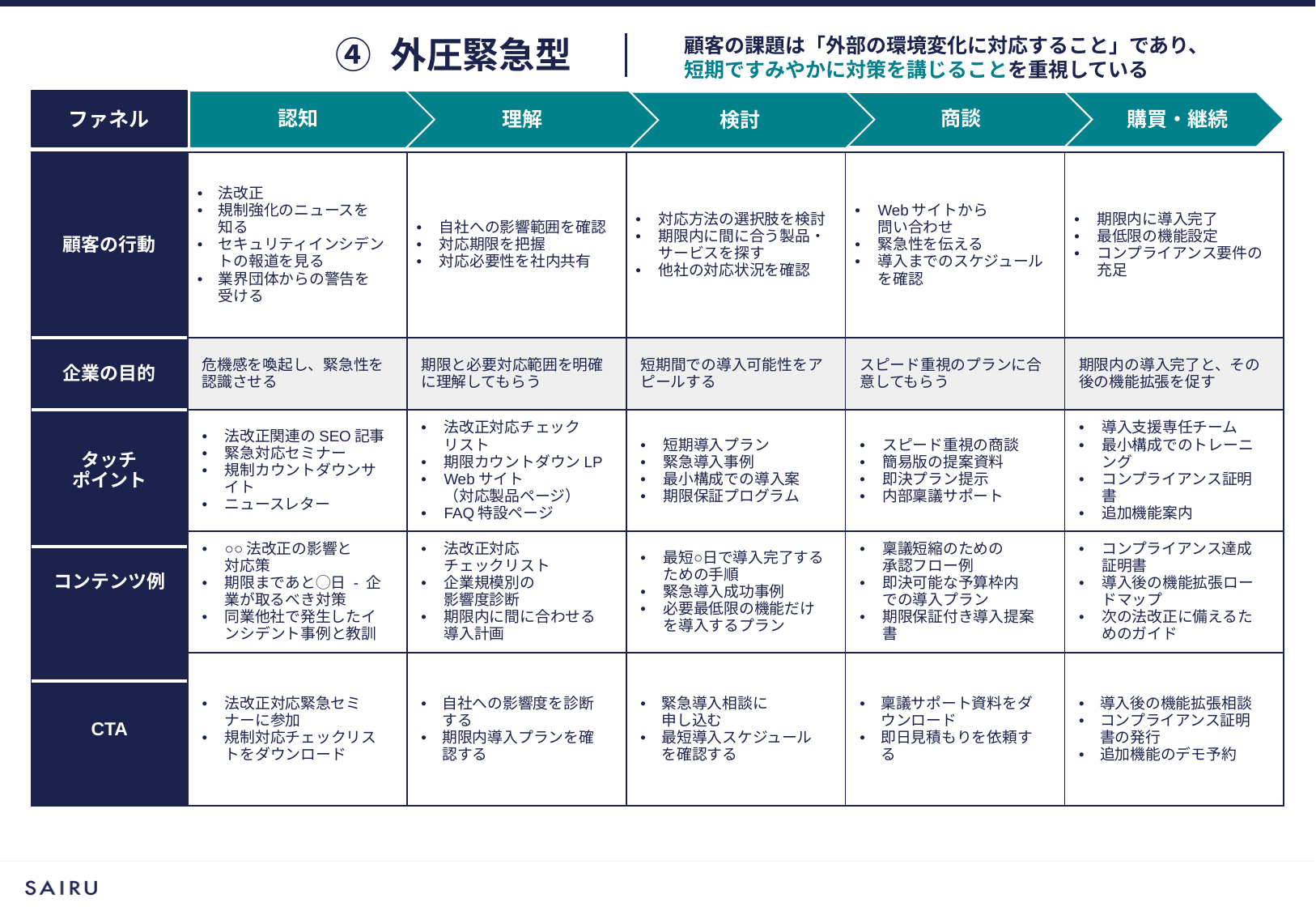

認知
顧客の課題は「外部の環境変化に対応すること」であり、
短期ですみやかに対策を講じることを重視している
④ 外圧緊急型
検討
認知

ファネル
商談
理解

購買・継続
| 顧客の行動 | 法改正 規制強化のニュースを 知る セキュリティインシデントの報道を見る 業界団体からの警告を 受ける | 自社への影響範囲を確認 対応期限を把握 対応必要性を社内共有 | 対応方法の選択肢を検討 期限内に間に合う製品・サービスを探す 他社の対応状況を確認 | Webサイトから 問い合わせ 緊急性を伝える 導入までのスケジュールを確認 | 期限内に導入完了 最低限の機能設定 コンプライアンス要件の充足 |
| --- | --- | --- | --- | --- | --- |
| 企業の目的 | 危機感を喚起し、緊急性を認識させる | 期限と必要対応範囲を明確に理解してもらう | 短期間での導入可能性をアピールする | スピード重視のプランに合意してもらう | 期限内の導入完了と、その後の機能拡張を促す |
| タッチ ポイント | 法改正関連のSEO記事 緊急対応セミナー 規制カウントダウンサイト ニュースレター | 法改正対応チェック リスト 期限カウントダウンLP Webサイト （対応製品ページ） FAQ特設ページ | 短期導入プラン 緊急導入事例 最小構成での導入案 期限保証プログラム | スピード重視の商談 簡易版の提案資料 即決プラン提示 内部稟議サポート | 導入支援専任チーム 最小構成でのトレーニング コンプライアンス証明書 追加機能案内 |
| コンテンツ例 | ○○法改正の影響と 対応策 期限まであと◯日 - 企業が取るべき対策 同業他社で発生したインシデント事例と教訓 | 法改正対応 チェックリスト 企業規模別の 影響度診断 期限内に間に合わせる導入計画 | 最短○日で導入完了するための手順 緊急導入成功事例 必要最低限の機能だけを導入するプラン | 稟議短縮のための 承認フロー例 即決可能な予算枠内 での導入プラン 期限保証付き導入提案書 | コンプライアンス達成証明書 導入後の機能拡張ロードマップ 次の法改正に備えるためのガイド |
| CTA | 法改正対応緊急セミナーに参加 規制対応チェックリストをダウンロード | 自社への影響度を診断する 期限内導入プランを確認する | 緊急導入相談に 申し込む 最短導入スケジュールを確認する | 稟議サポート資料をダウンロード 即日見積もりを依頼する | 導入後の機能拡張相談 コンプライアンス証明書の発行 追加機能のデモ予約 |